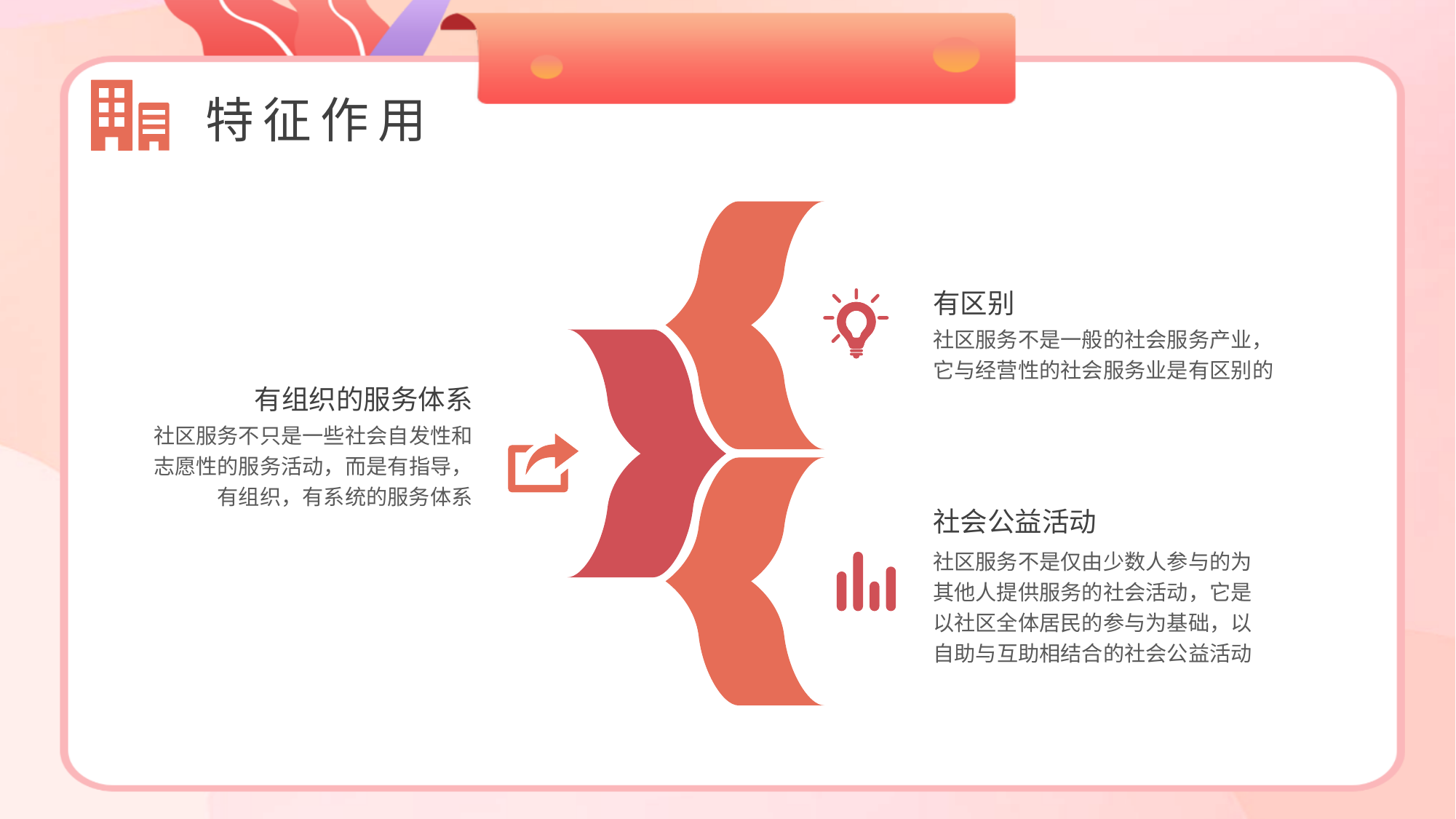

特征作用
有区别
社区服务不是一般的社会服务产业，它与经营性的社会服务业是有区别的

有组织的服务体系
社区服务不只是一些社会自发性和志愿性的服务活动，而是有指导，有组织，有系统的服务体系

社会公益活动
社区服务不是仅由少数人参与的为其他人提供服务的社会活动，它是以社区全体居民的参与为基础，以自助与互助相结合的社会公益活动